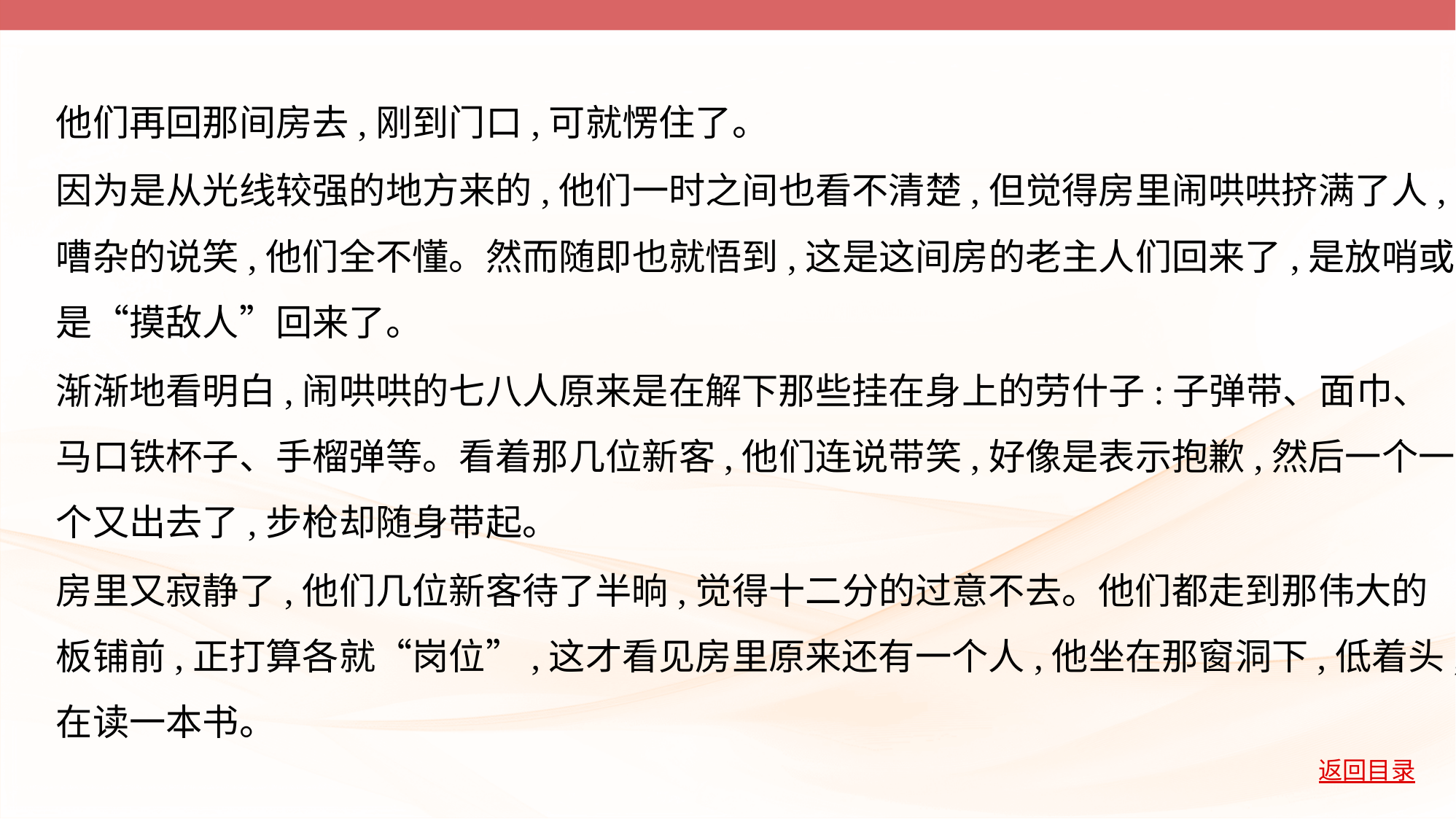

他们再回那间房去,刚到门口,可就愣住了。
因为是从光线较强的地方来的,他们一时之间也看不清楚,但觉得房里闹哄哄挤满了人,
嘈杂的说笑,他们全不懂。然而随即也就悟到,这是这间房的老主人们回来了,是放哨或
是“摸敌人”回来了。
渐渐地看明白,闹哄哄的七八人原来是在解下那些挂在身上的劳什子:子弹带、面巾、
马口铁杯子、手榴弹等。看着那几位新客,他们连说带笑,好像是表示抱歉,然后一个一
个又出去了,步枪却随身带起。
房里又寂静了,他们几位新客待了半晌,觉得十二分的过意不去。他们都走到那伟大的
板铺前,正打算各就“岗位”,这才看见房里原来还有一个人,他坐在那窗洞下,低着头,
在读一本书。